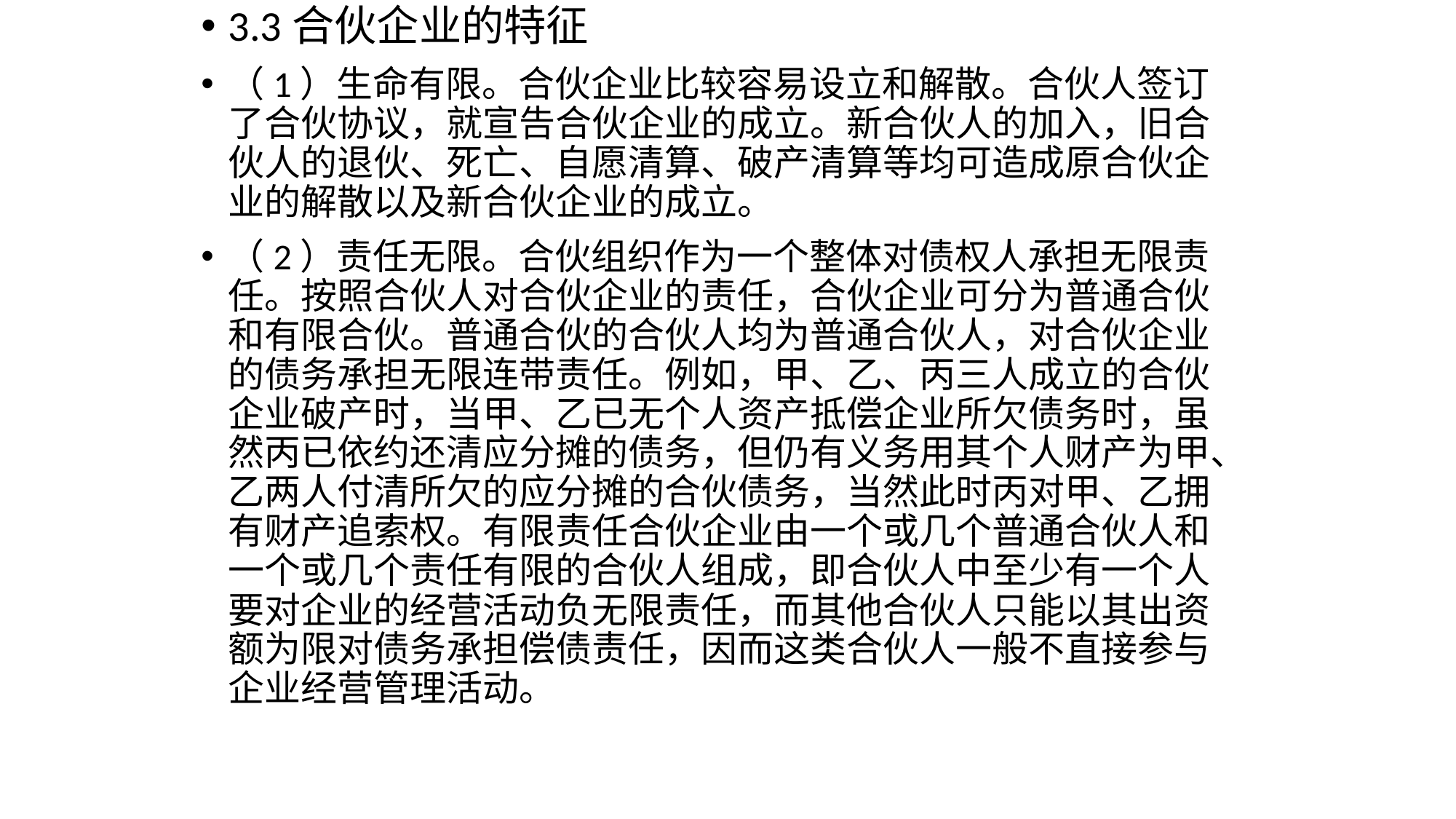

3.3合伙企业的特征
（1）生命有限。合伙企业比较容易设立和解散。合伙人签订了合伙协议，就宣告合伙企业的成立。新合伙人的加入，旧合伙人的退伙、死亡、自愿清算、破产清算等均可造成原合伙企业的解散以及新合伙企业的成立。
（2）责任无限。合伙组织作为一个整体对债权人承担无限责任。按照合伙人对合伙企业的责任，合伙企业可分为普通合伙和有限合伙。普通合伙的合伙人均为普通合伙人，对合伙企业的债务承担无限连带责任。例如，甲、乙、丙三人成立的合伙企业破产时，当甲、乙已无个人资产抵偿企业所欠债务时，虽然丙已依约还清应分摊的债务，但仍有义务用其个人财产为甲、乙两人付清所欠的应分摊的合伙债务，当然此时丙对甲、乙拥有财产追索权。有限责任合伙企业由一个或几个普通合伙人和一个或几个责任有限的合伙人组成，即合伙人中至少有一个人要对企业的经营活动负无限责任，而其他合伙人只能以其出资额为限对债务承担偿债责任，因而这类合伙人一般不直接参与企业经营管理活动。